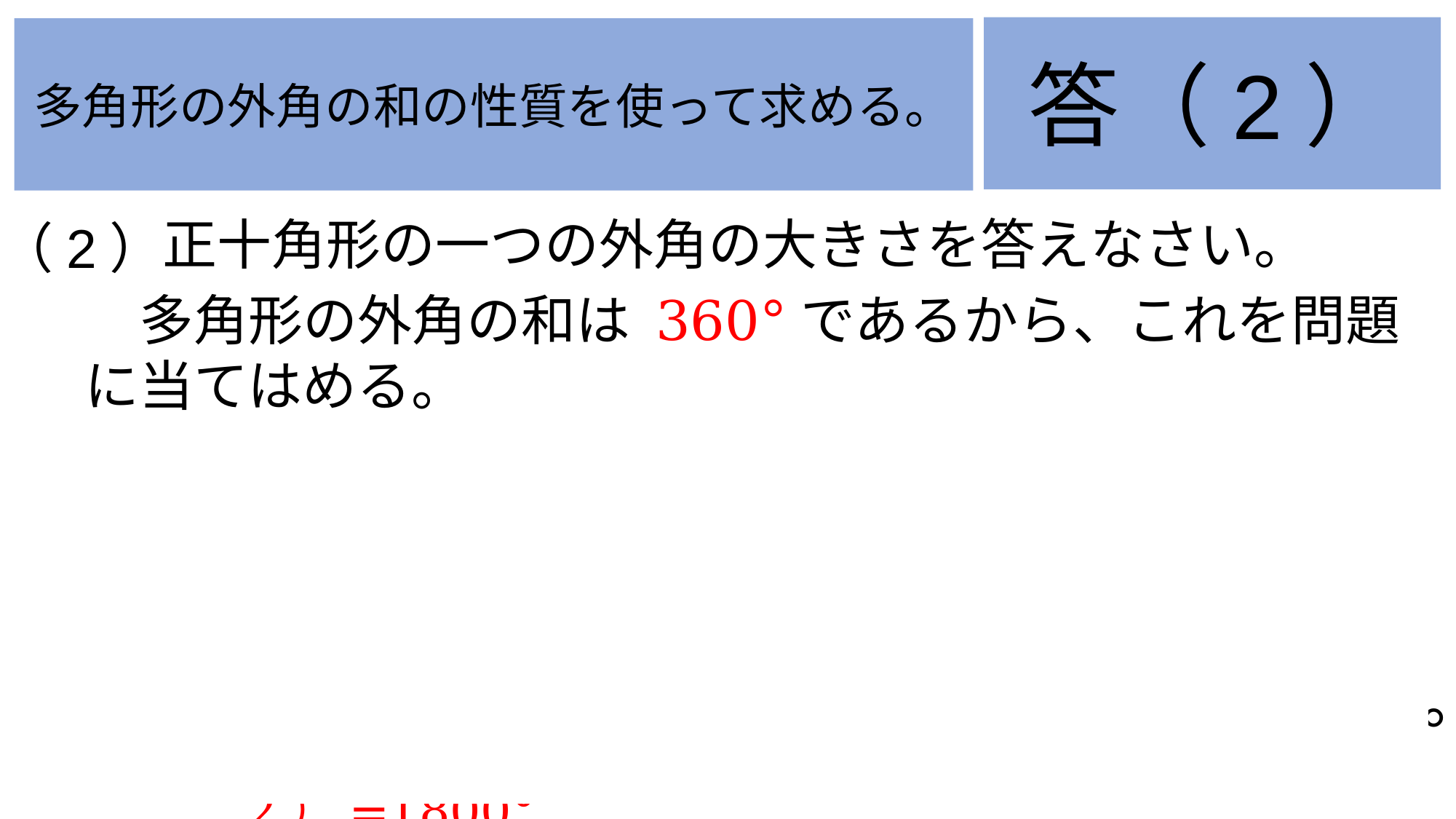

答（2）
多角形の外角の和の性質を使って求める。
　正十角形の一つの外角の大きさを答えなさい。
（2）
　多角形の外角の和は 360°であるから、これを問題に当てはめる。
　n=12　なので求める式は
　180°×（12-2）
　である。
　 180°×（12-2）=1800°

答え　𝑥=1800°